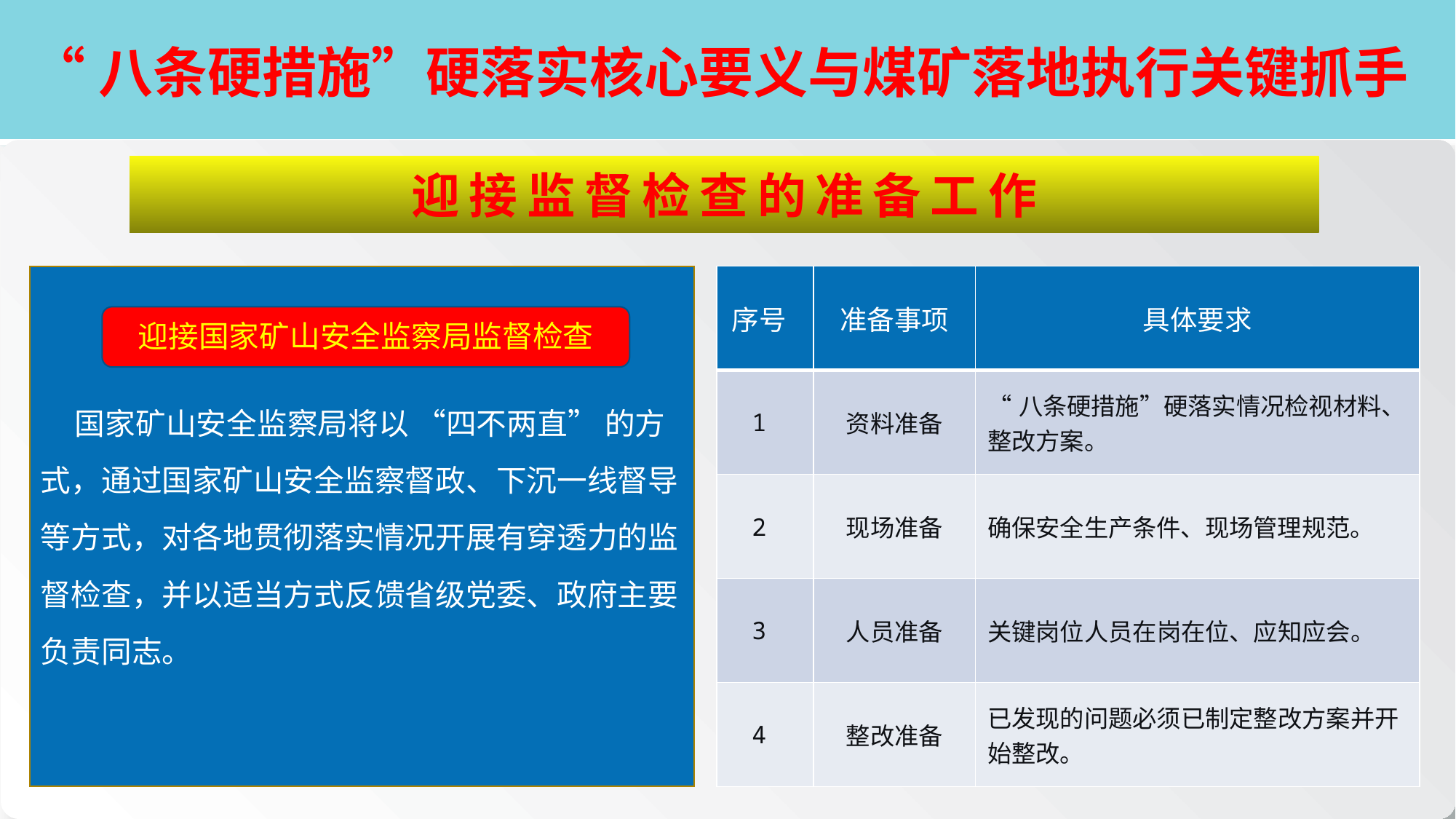

# “八条硬措施”硬落实核心要义与煤矿落地执行关键抓手

迎接监督检查的准备工作
| 序号 | 准备事项 | 具体要求 |
| --- | --- | --- |
| 1 | 资料准备 | “八条硬措施”硬落实情况检视材料、整改方案。 |
| 2 | 现场准备 | 确保安全生产条件、现场管理规范。 |
| 3 | 人员准备 | 关键岗位人员在岗在位、应知应会。 |
| 4 | 整改准备 | 已发现的问题必须已制定整改方案并开始整改。 |
    国家矿山安全监察局将以 “四不两直” 的方式，通过国家矿山安全监察督政、下沉一线督导等方式，对各地贯彻落实情况开展有穿透力的监督检查，并以适当方式反馈省级党委、政府主要负责同志。

迎接国家矿山安全监察局监督检查